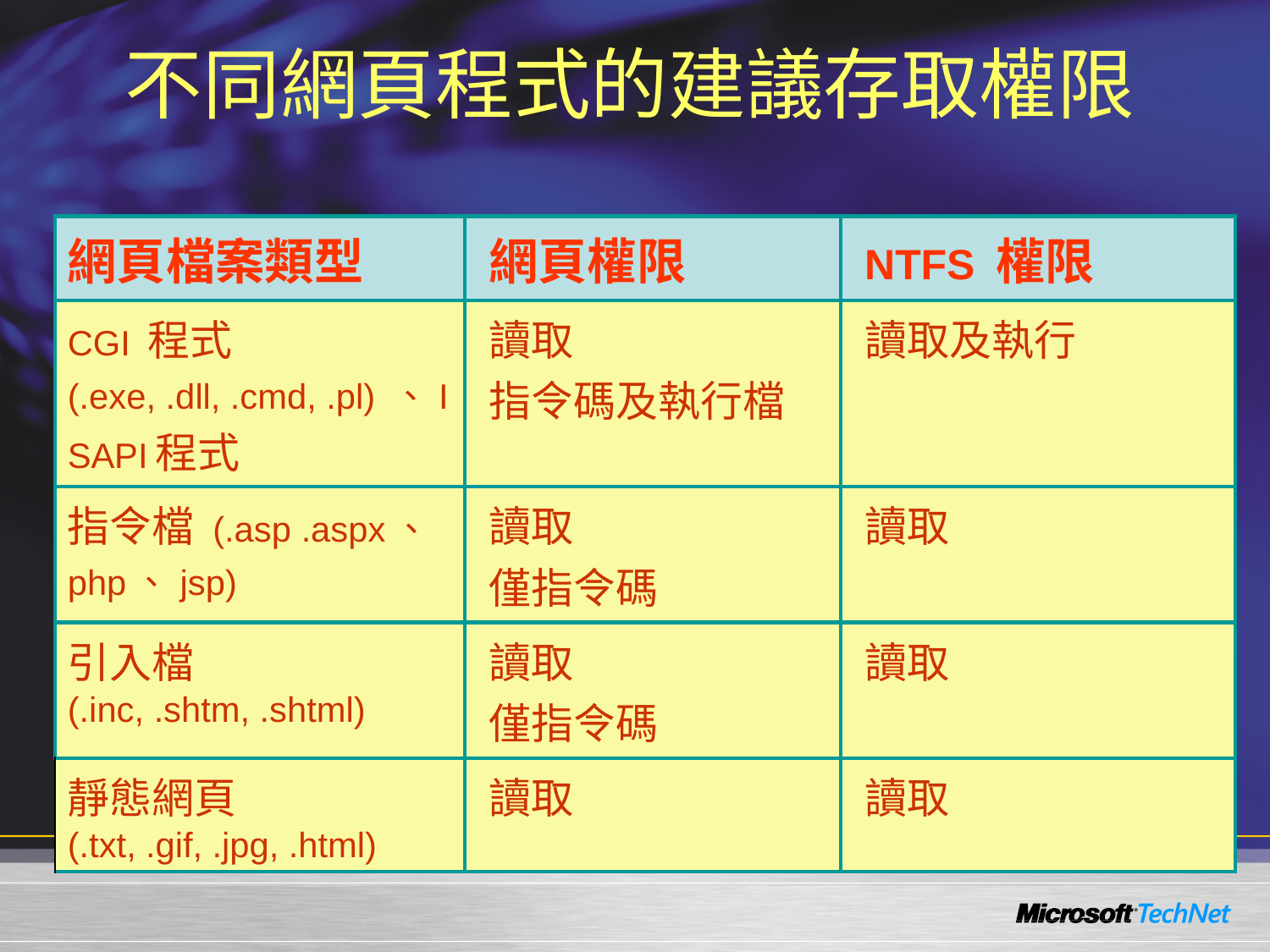

不同網頁程式的建議存取權限
| 網頁檔案類型 | 網頁權限 | NTFS 權限 |
| --- | --- | --- |
| CGI 程式(.exe, .dll, .cmd, .pl) 、ISAPI程式 | 讀取 指令碼及執行檔 | 讀取及執行 |
| 指令檔 (.asp .aspx、php、jsp) | 讀取 僅指令碼 | 讀取 |
| 引入檔 (.inc, .shtm, .shtml) | 讀取 僅指令碼 | 讀取 |
| 靜態網頁 (.txt, .gif, .jpg, .html) | 讀取 | 讀取 |